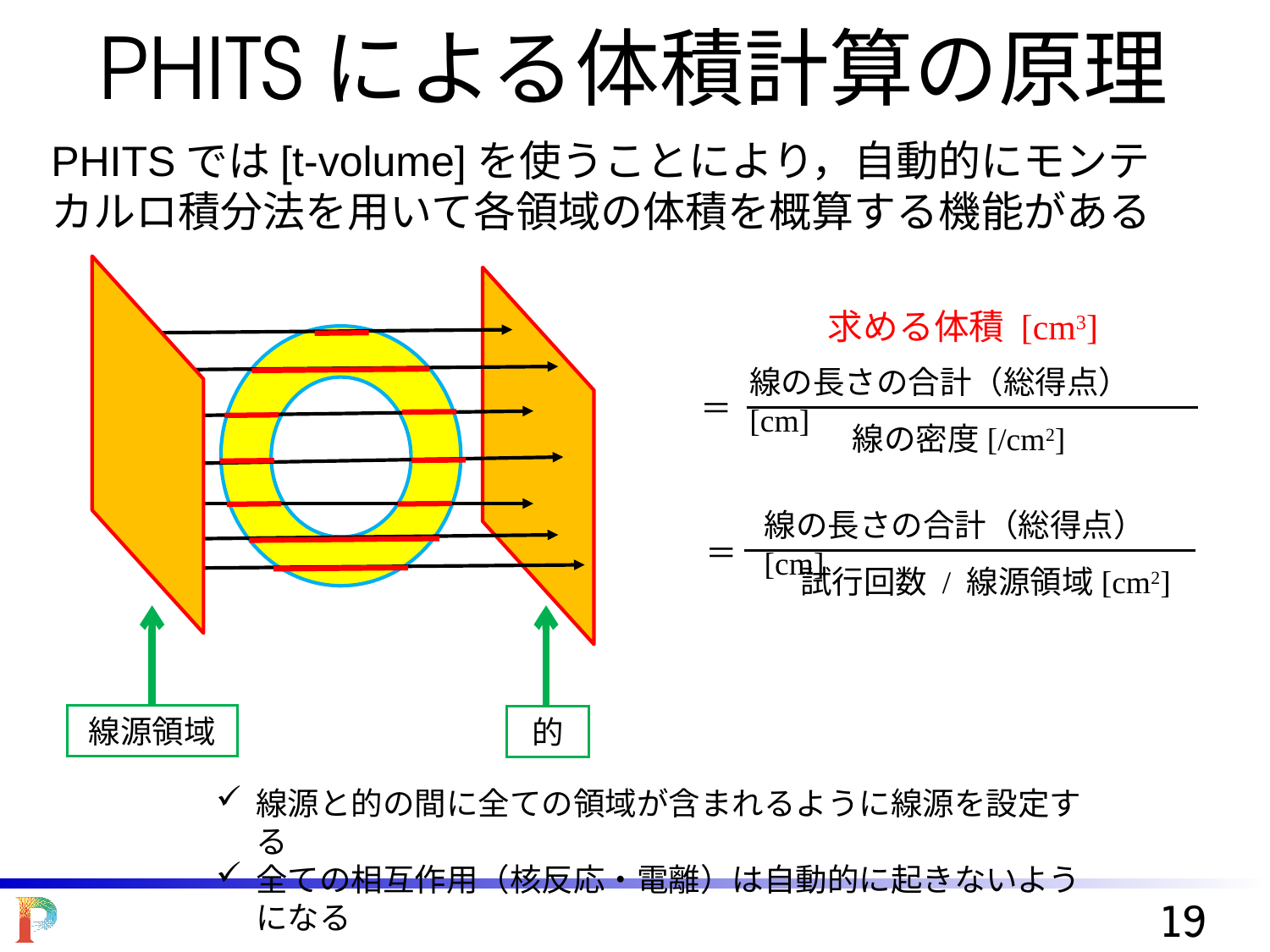

# PHITSによる体積計算の原理
PHITSでは[t-volume]を使うことにより，自動的にモンテカルロ積分法を用いて各領域の体積を概算する機能がある
求める体積 [cm3]

線の長さの合計（総得点）[cm]
＝

線の密度[/cm2]
線の長さの合計（総得点）[cm]
＝
試行回数 / 線源領域[cm2]
線源領域
的
線源と的の間に全ての領域が含まれるように線源を設定する
全ての相互作用（核反応・電離）は自動的に起きないようになる